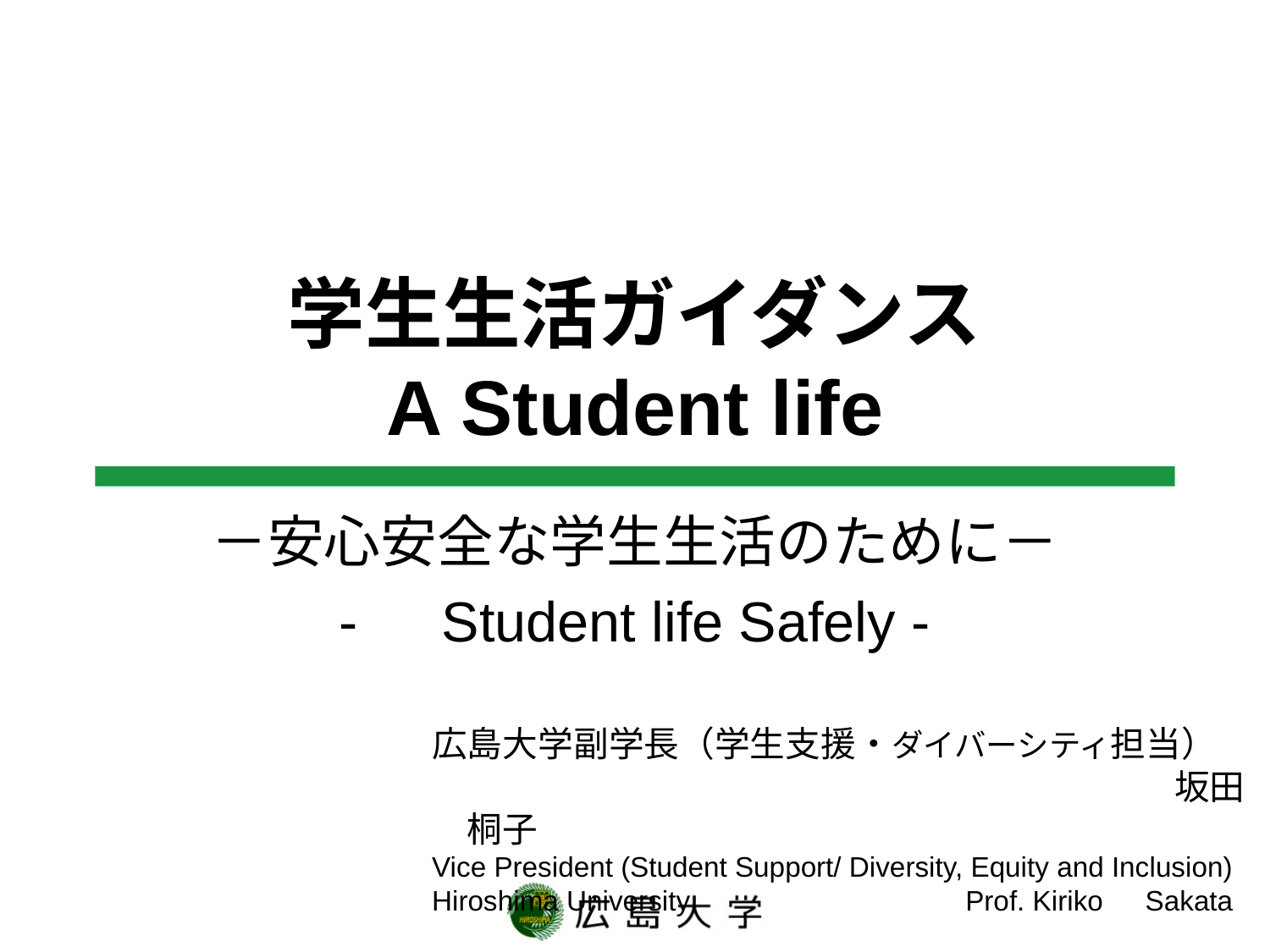

# 学生生活ガイダンス A Student life
－安心安全な学生生活のために－
-　Student life Safely -
広島大学副学長（学生支援・ダイバーシティ担当）
　　　　　　　　　　　　　　　　　　　　　坂田　桐子
Vice President (Student Support/ Diversity, Equity and Inclusion)
Hiroshima University 　　　　　　　　　Prof. Kiriko　Sakata